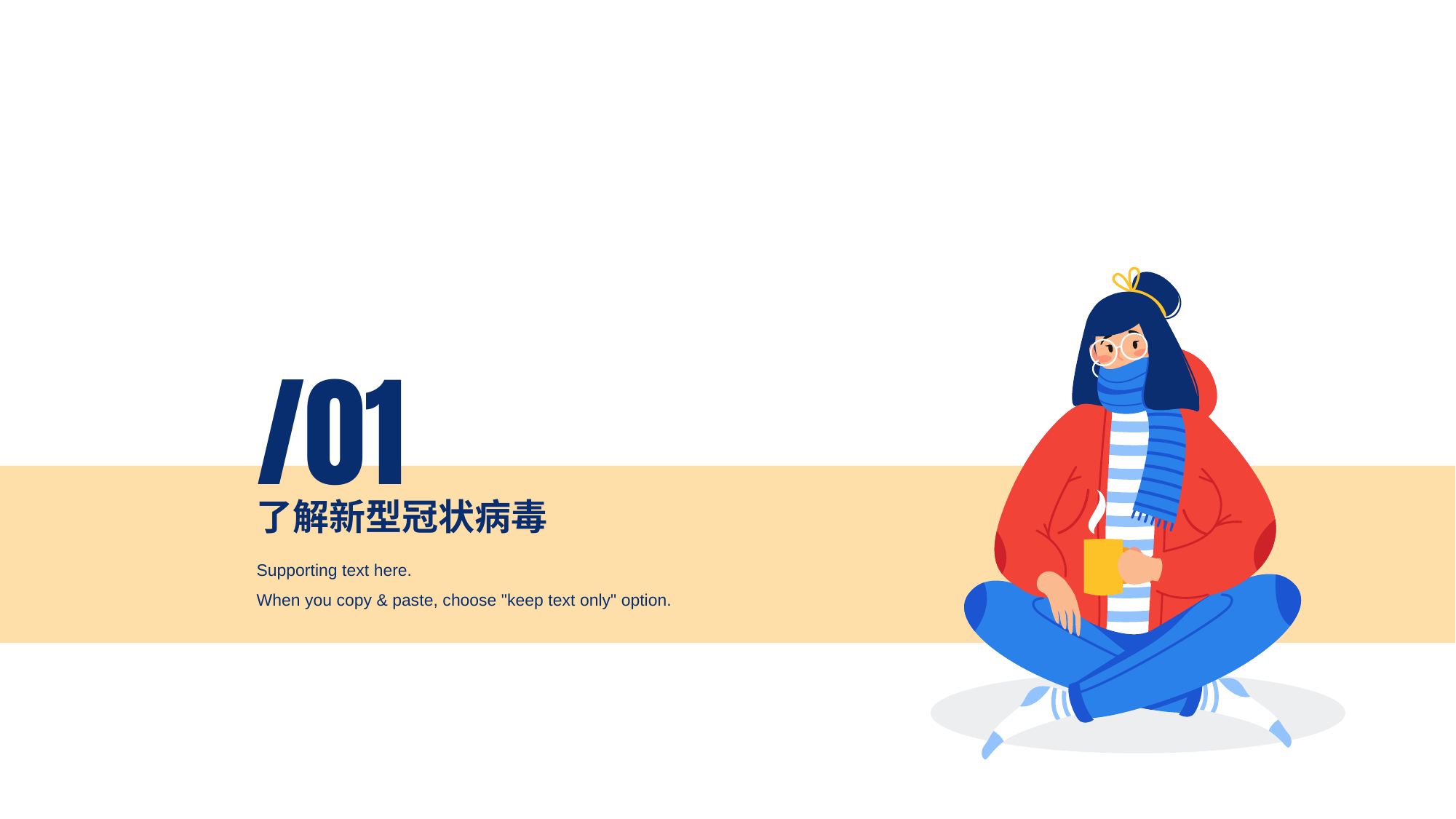

/01
# 了解新型冠状病毒
Supporting text here.
When you copy & paste, choose "keep text only" option.